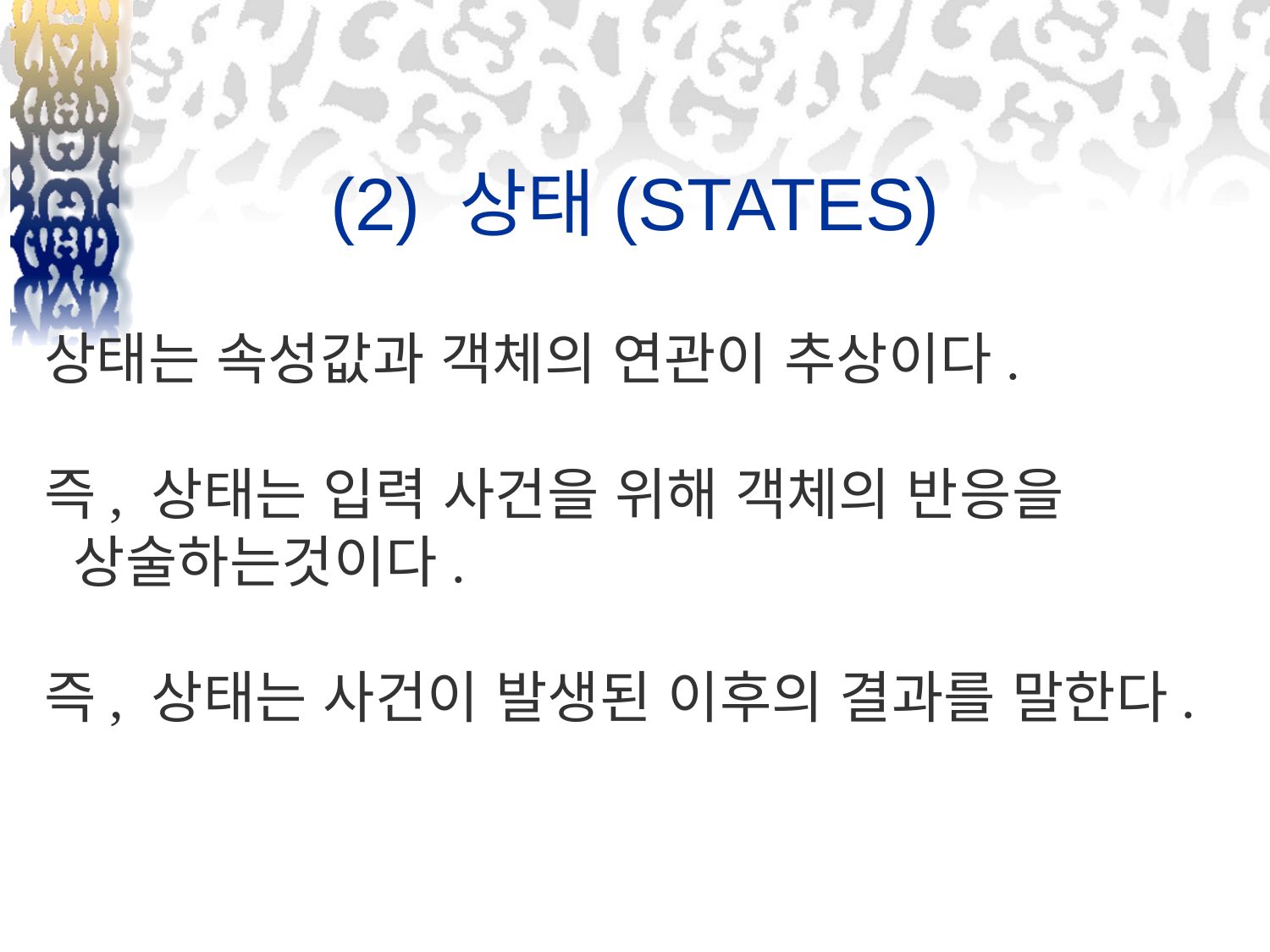

# (2) 상태(STATES)
상태는 속성값과 객체의 연관이 추상이다.

즉, 상태는 입력 사건을 위해 객체의 반응을
 상술하는것이다.

즉, 상태는 사건이 발생된 이후의 결과를 말한다.